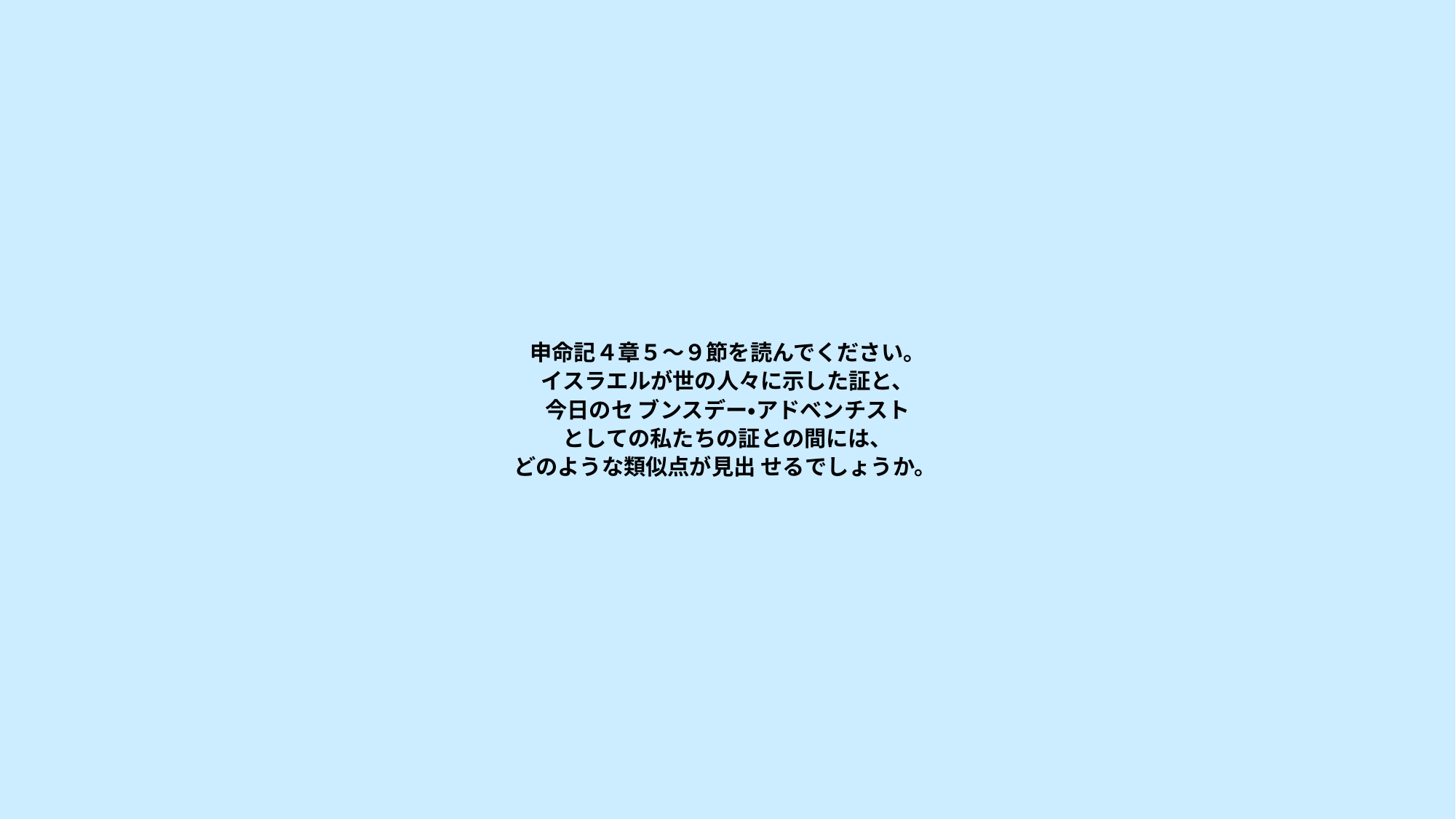

# 申命記４章５～９節を読んでください。 イスラエルが世の人々に示した証と、 今日のセ ブンスデー・アドベンチスト としての私たちの証との間には、 どのような類似点が見出 せるでしょうか。